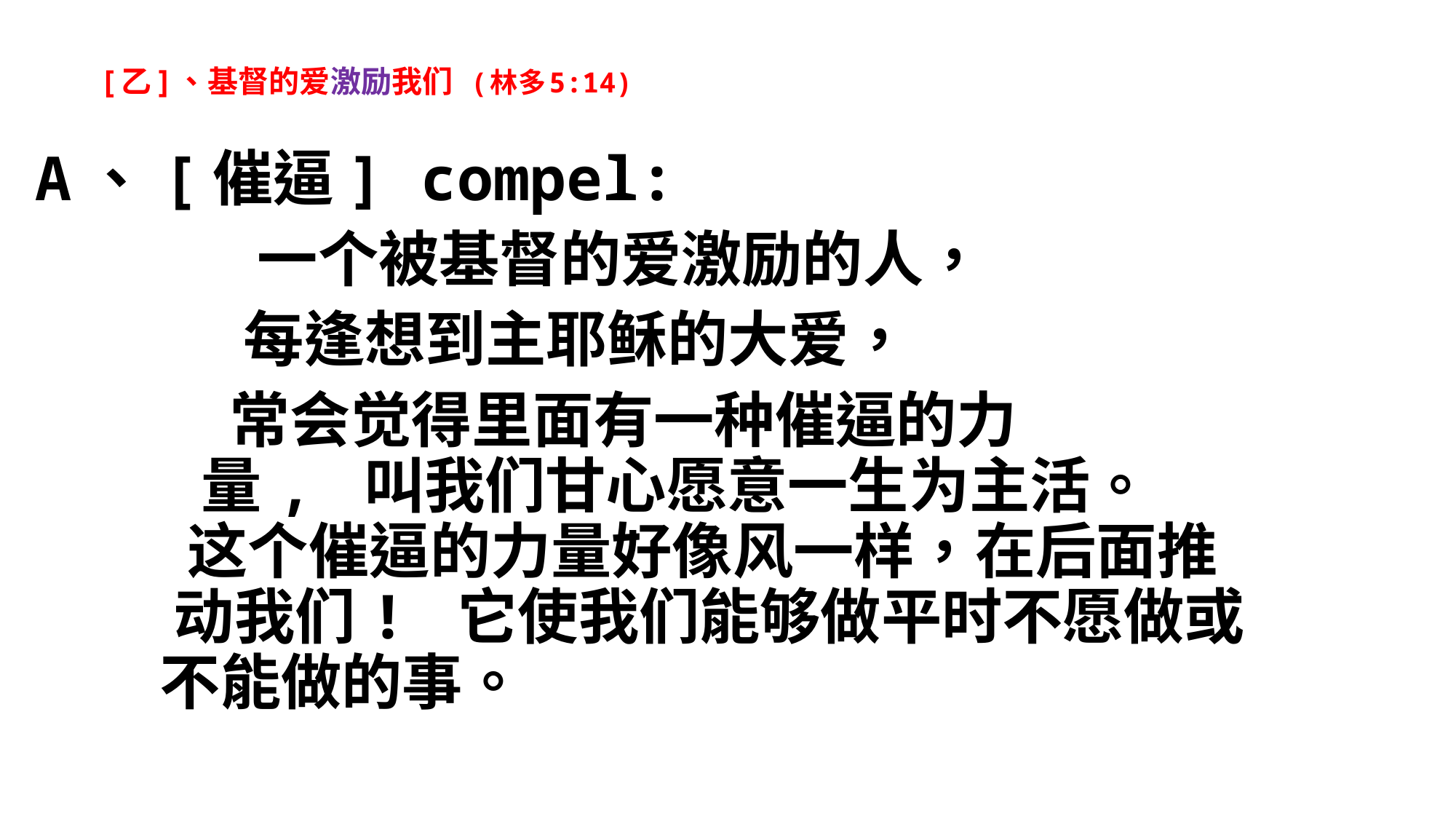

# [乙]、基督的爱激励我们  (林多5:14)
A、[催逼] compel:
               一个被基督的爱激励的人，
              每逢想到主耶稣的大爱，
             常会觉得里面有一种催逼的力
            量, 叫我们甘心愿意一生为主活。
           这个催逼的力量好像风一样，在后面推
          动我们! 它使我们能够做平时不愿做或
         不能做的事。